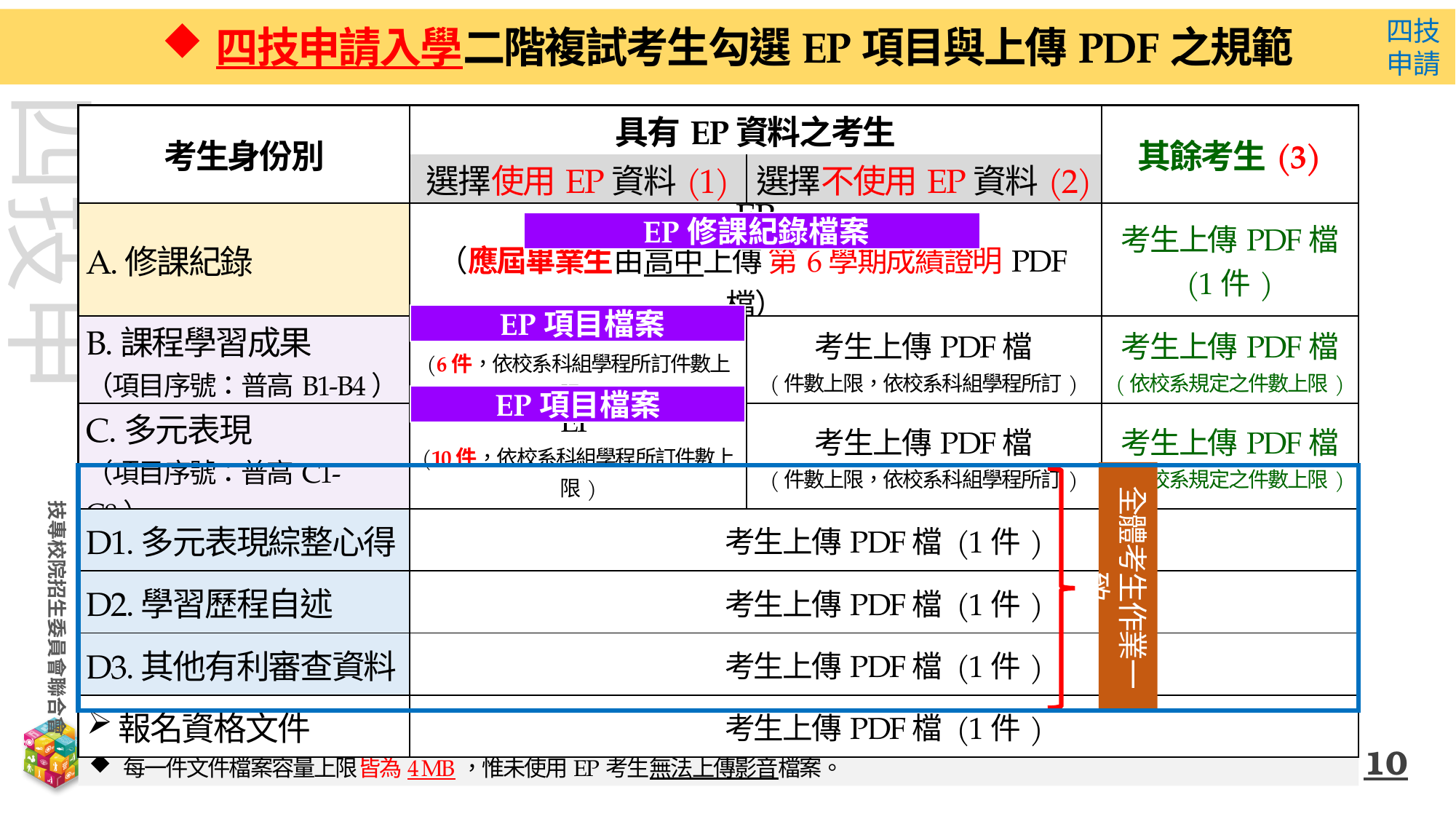

四技申請入學二階複試考生勾選EP項目與上傳PDF之規範
| 考生身份別 | 具有EP資料之考生 |  | 其餘考生(3) |
| --- | --- | --- | --- |
|  | 選擇使用EP資料(1) | 選擇不使用EP資料(2) |  |
| A.修課紀錄 | EP （應屆畢業生由高中上傳 第6學期成績證明PDF檔） |  | 考生上傳PDF檔 (1件) |
| B.課程學習成果 （項目序號：普高B1-B4） | EP (6件，依校系科組學程所訂件數上限) | 考生上傳PDF檔 (件數上限，依校系科組學程所訂) | 考生上傳PDF檔 (依校系規定之件數上限) |
| C.多元表現 （項目序號：普高C1-C8） | EP (10件，依校系科組學程所訂件數上限) | 考生上傳PDF檔 (件數上限，依校系科組學程所訂) | 考生上傳PDF檔 (依校系規定之件數上限) |
| D1.多元表現綜整心得 | 考生上傳PDF檔 (1件) |  |  |
| D2.學習歷程自述 | 考生上傳PDF檔 (1件) |  |  |
| D3.其他有利審查資料 | 考生上傳PDF檔 (1件) |  |  |
| 報名資格文件 | 考生上傳PDF檔 (1件) |  |  |
 EP修課紀錄檔案
 EP項目檔案
EP項目檔案
全體考生作業一致

使用EP及未使用EP之全體考生，皆依據報名校系所採計之「件數」為上限。
每一件文件檔案容量上限皆為4 MB，惟未使用EP考生無法上傳影音檔案。